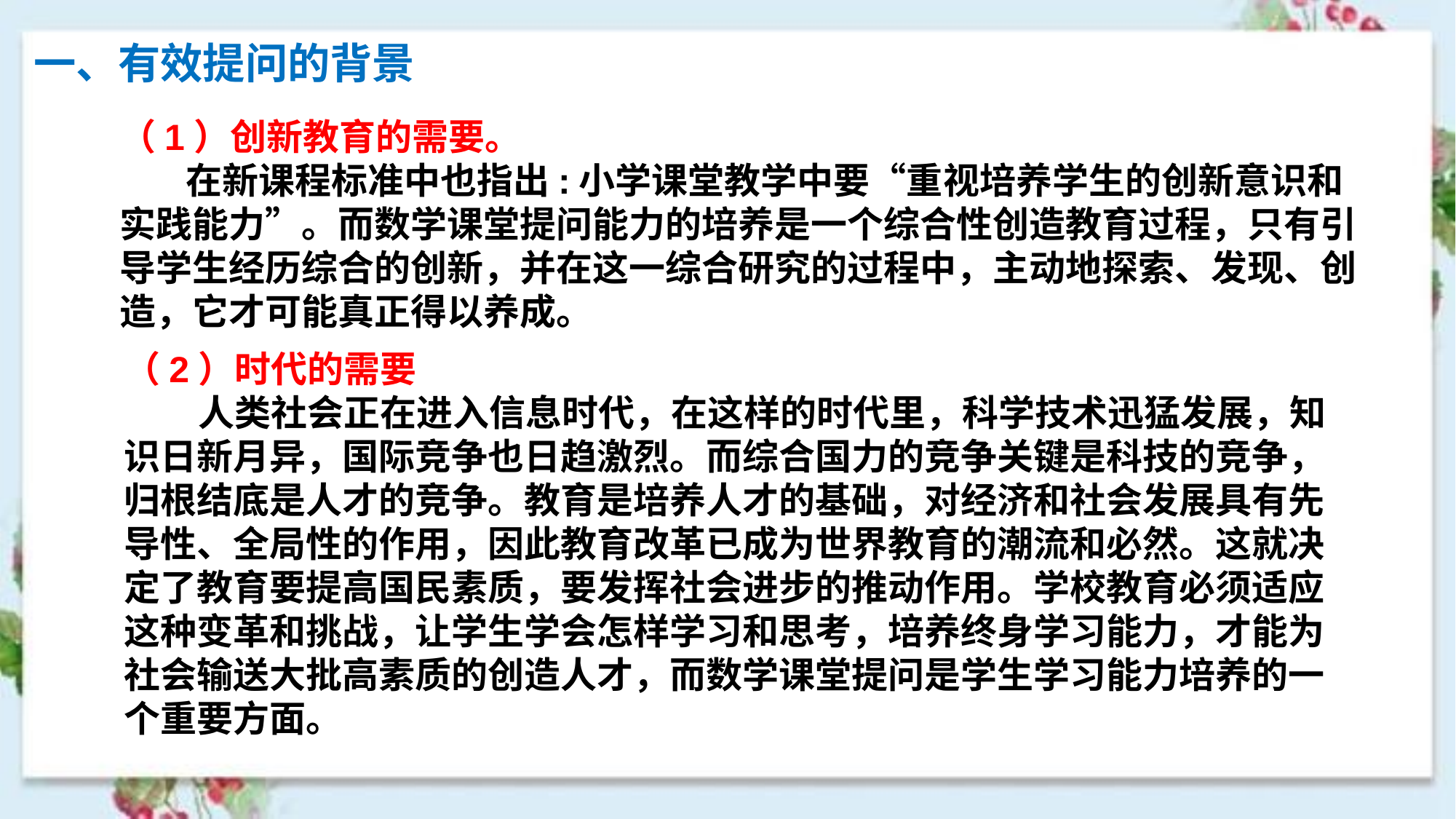

一、有效提问的背景

（1）创新教育的需要。
       在新课程标准中也指出:小学课堂教学中要“重视培养学生的创新意识和实践能力”。而数学课堂提问能力的培养是一个综合性创造教育过程，只有引导学生经历综合的创新，并在这一综合研究的过程中，主动地探索、发现、创造，它才可能真正得以养成。
（2）时代的需要
        人类社会正在进入信息时代，在这样的时代里，科学技术迅猛发展，知识日新月异，国际竞争也日趋激烈。而综合国力的竞争关键是科技的竞争，归根结底是人才的竞争。教育是培养人才的基础，对经济和社会发展具有先导性、全局性的作用，因此教育改革已成为世界教育的潮流和必然。这就决定了教育要提高国民素质，要发挥社会进步的推动作用。学校教育必须适应这种变革和挑战，让学生学会怎样学习和思考，培养终身学习能力，才能为社会输送大批高素质的创造人才，而数学课堂提问是学生学习能力培养的一个重要方面。